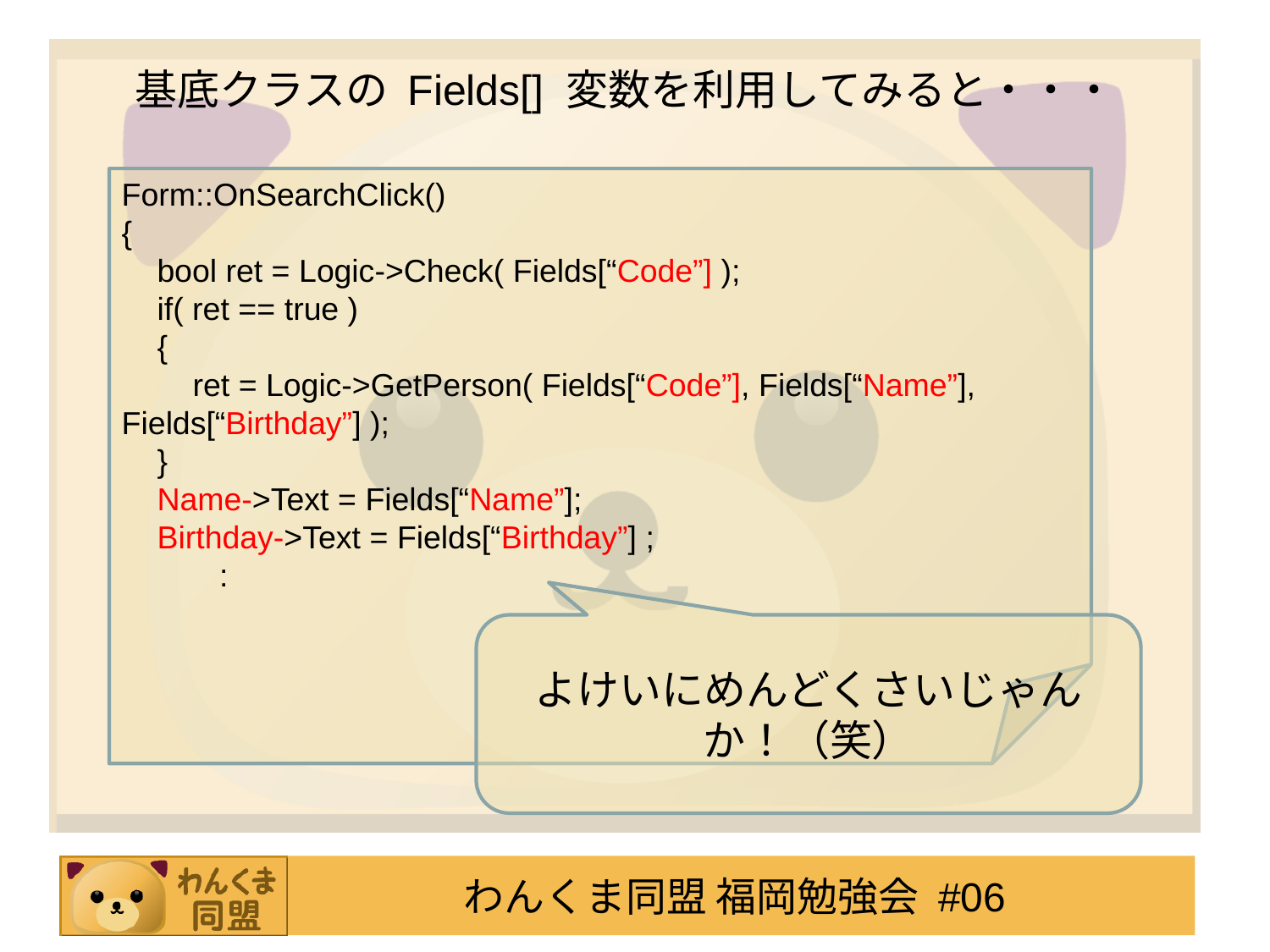

# 基底クラスの Fields[] 変数を利用してみると・・・
Form::OnSearchClick()
{
    bool ret = Logic->Check( Fields[“Code”] );
    if( ret == true )
    {
        ret = Logic->GetPerson( Fields[“Code”], Fields[“Name”], Fields[“Birthday”] );
    }
    Name->Text = Fields[“Name”];
    Birthday->Text = Fields[“Birthday”] ;
           :

よけいにめんどくさいじゃんか！（笑）